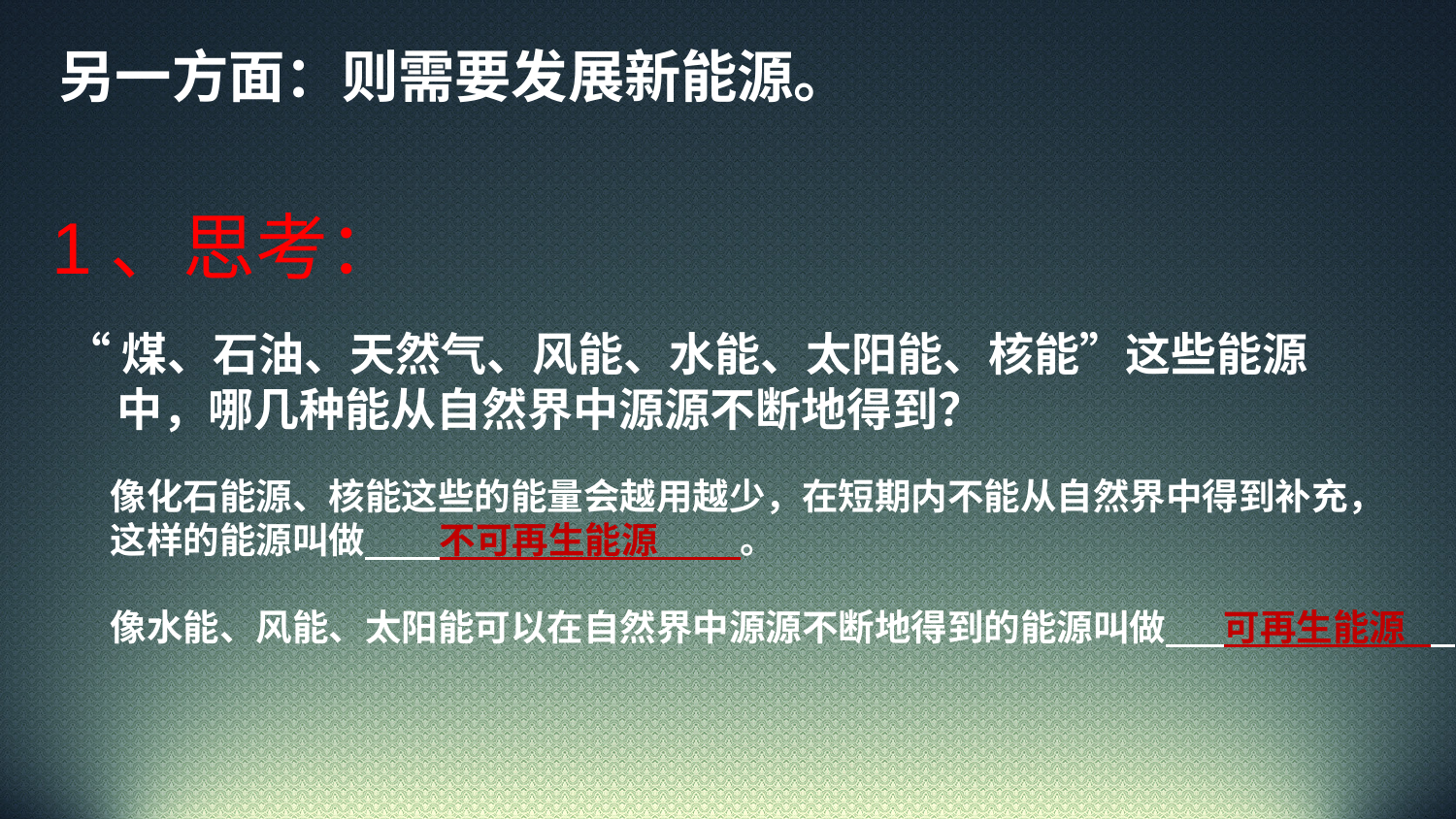

另一方面：则需要发展新能源。
# 1、思考：
“煤、石油、天然气、风能、水能、太阳能、核能”这些能源中，哪几种能从自然界中源源不断地得到？
像化石能源、核能这些的能量会越用越少，在短期内不能从自然界中得到补充，
这样的能源叫做         不可再生能源          。

像水能、风能、太阳能可以在自然界中源源不断地得到的能源叫做       可再生能源      。